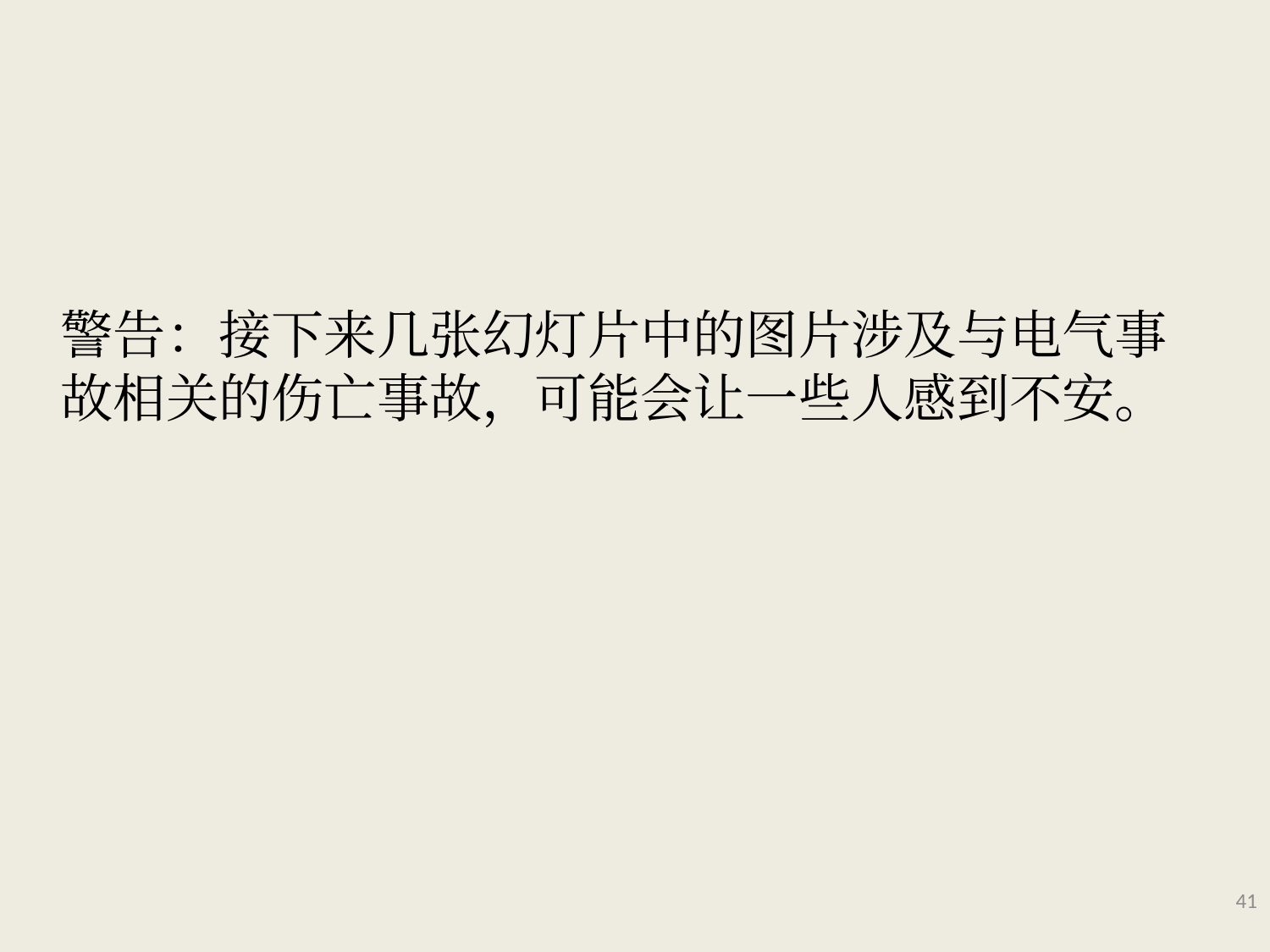

# 警告：接下来几张幻灯片中的图片涉及与电气事故相关的伤亡事故，可能会让一些人感到不安。
41